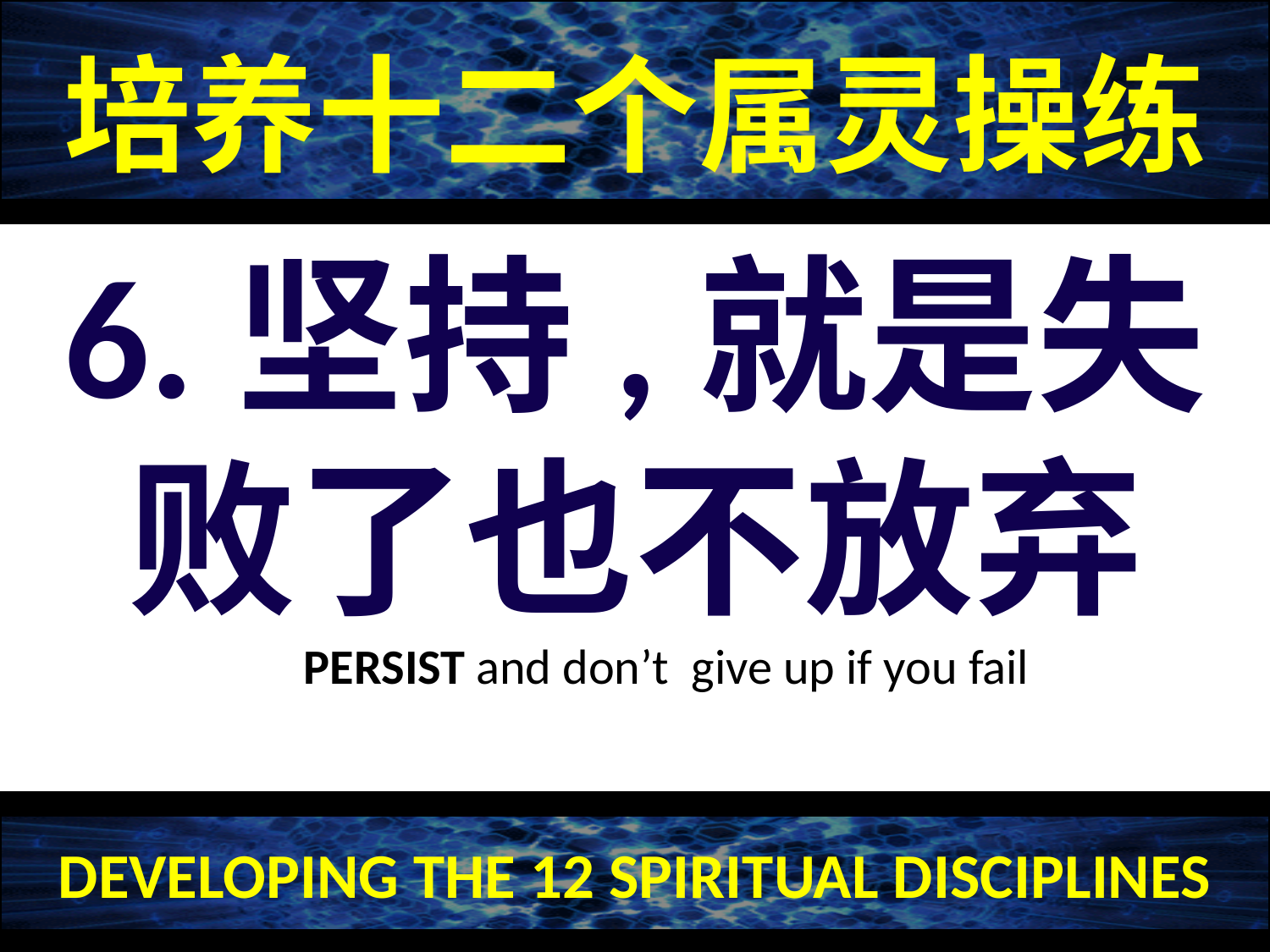

培养十二个属灵操练

6.坚持,就是失败了也不放弃
PERSIST and don’t  give up if you fail
DEVELOPING THE 12 SPIRITUAL DISCIPLINES